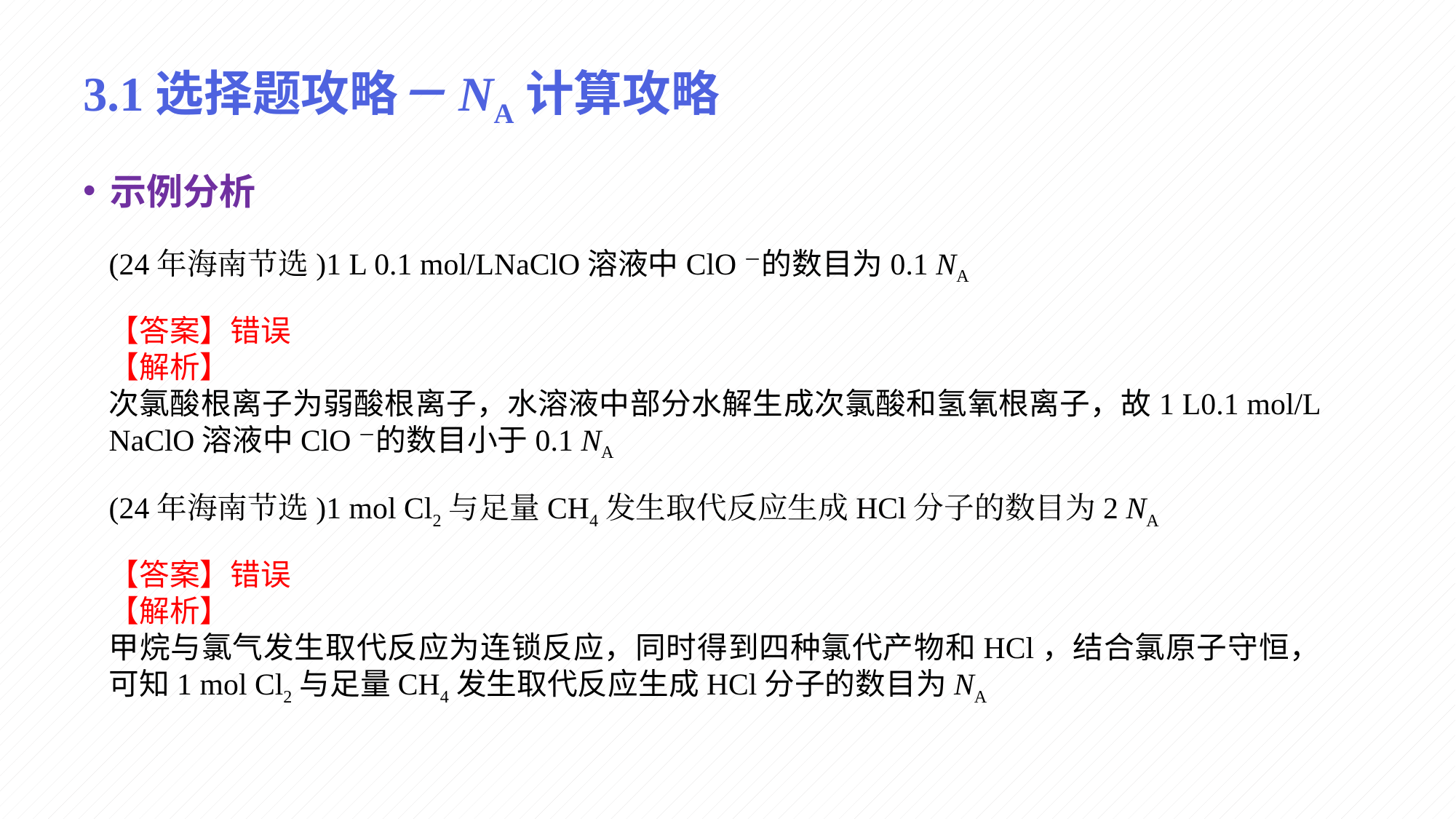

# 3.1选择题攻略－NA计算攻略
示例分析

(24年海南节选)1 L 0.1 mol/LNaClO溶液中ClO－的数目为0.1 NA
【答案】错误
【解析】
次氯酸根离子为弱酸根离子，水溶液中部分水解生成次氯酸和氢氧根离子，故1 L0.1 mol/L NaClO溶液中ClO－的数目小于0.1 NA
(24年海南节选)1 mol Cl2与足量CH4发生取代反应生成HCl分子的数目为2 NA
【答案】错误
【解析】
甲烷与氯气发生取代反应为连锁反应，同时得到四种氯代产物和HCl，结合氯原子守恒，可知1 mol Cl2与足量CH4发生取代反应生成HCl分子的数目为NA